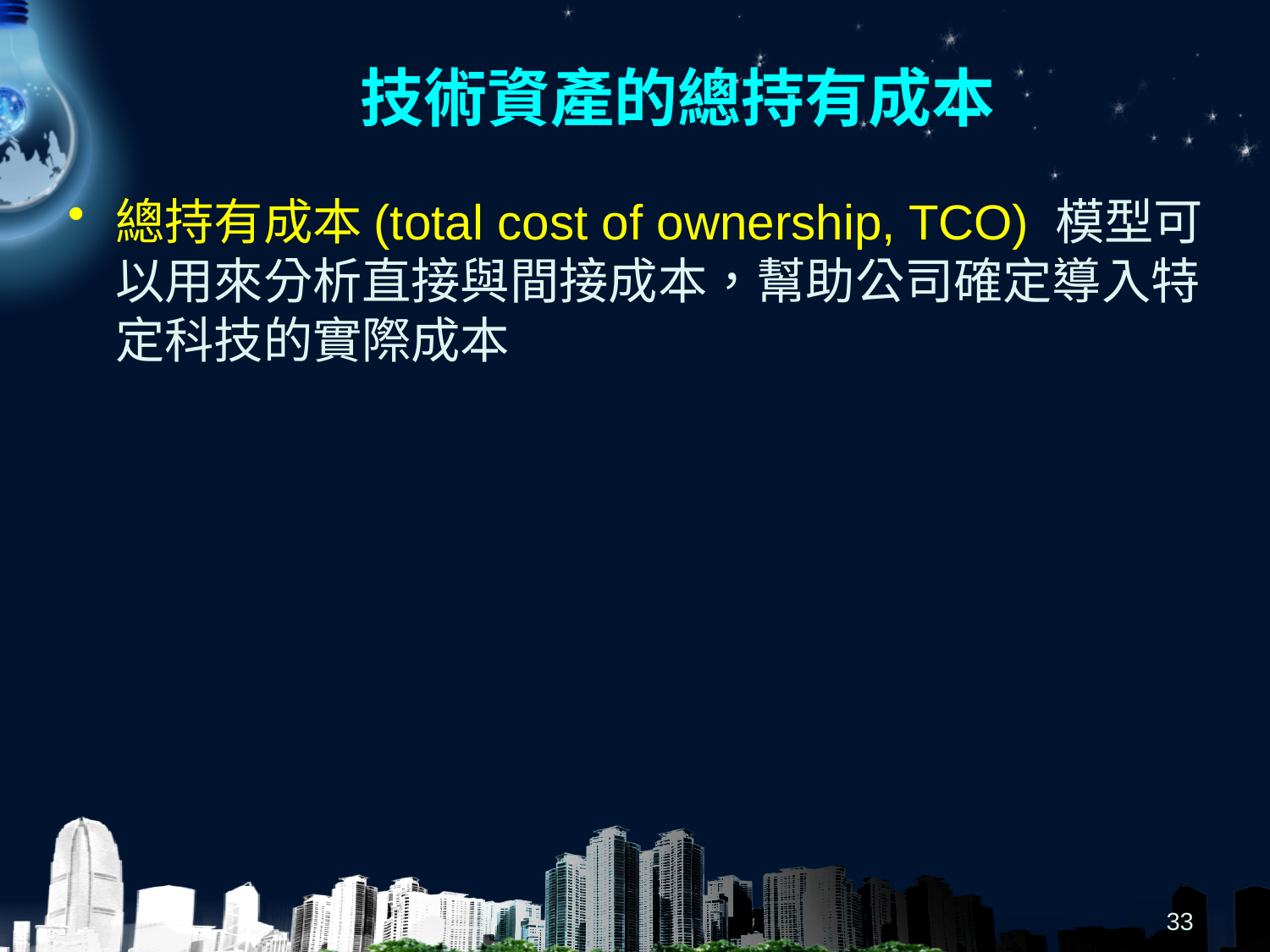

# 技術資產的總持有成本
總持有成本(total cost of ownership, TCO) 模型可以用來分析直接與間接成本，幫助公司確定導入特定科技的實際成本
33